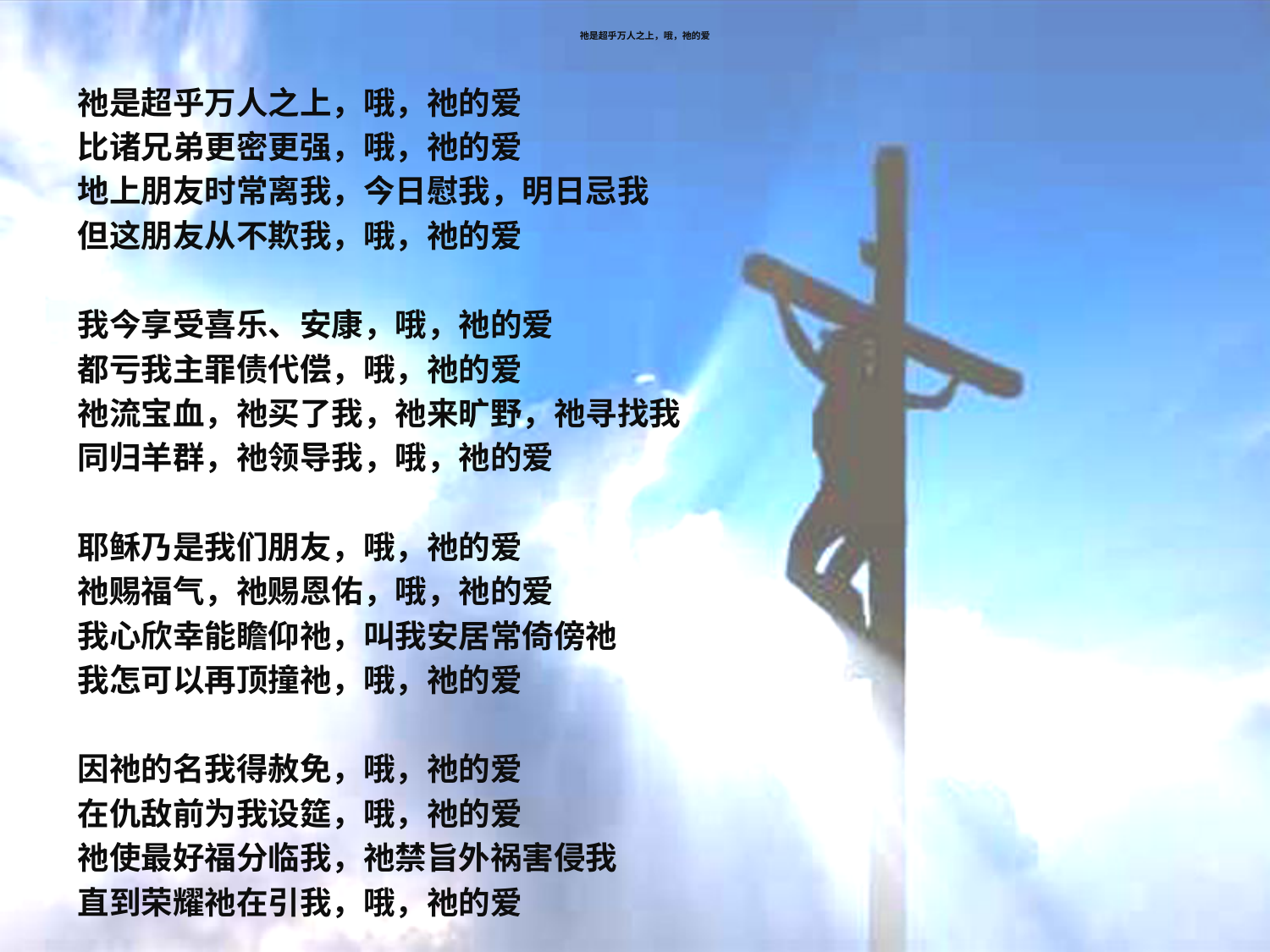

# 祂是超乎万人之上，哦，祂的爱
祂是超乎万人之上，哦，祂的爱
比诸兄弟更密更强，哦，祂的爱
地上朋友时常离我，今日慰我，明日忌我
但这朋友从不欺我，哦，祂的爱

我今享受喜乐、安康，哦，祂的爱
都亏我主罪债代偿，哦，祂的爱
祂流宝血，祂买了我，祂来旷野，祂寻找我
同归羊群，祂领导我，哦，祂的爱

耶稣乃是我们朋友，哦，祂的爱
祂赐福气，祂赐恩佑，哦，祂的爱
我心欣幸能瞻仰祂，叫我安居常倚傍祂
我怎可以再顶撞祂，哦，祂的爱

因祂的名我得赦免，哦，祂的爱
在仇敌前为我设筵，哦，祂的爱
祂使最好福分临我，祂禁旨外祸害侵我
直到荣耀祂在引我，哦，祂的爱